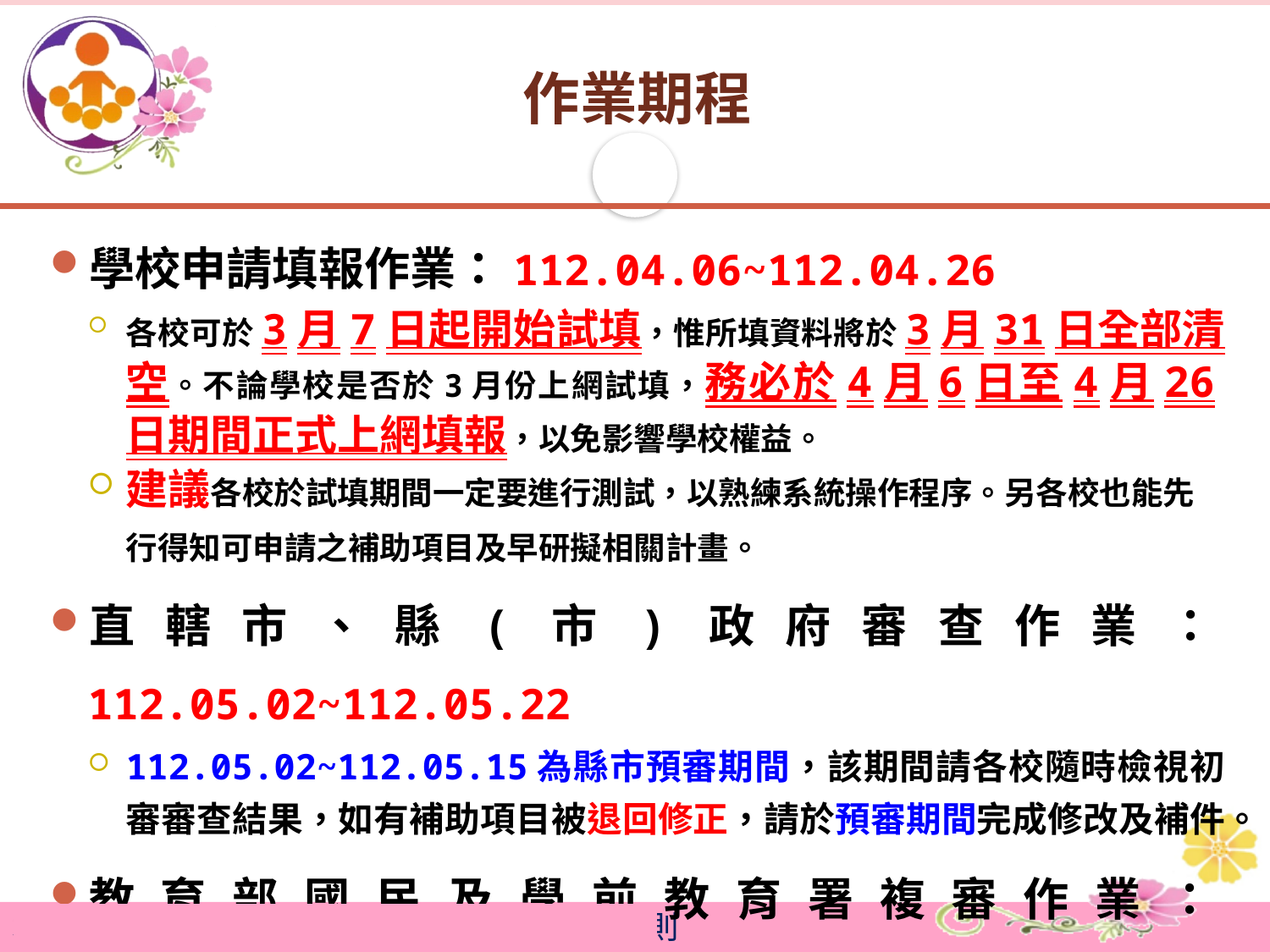

作業期程
學校申請填報作業：112.04.06~112.04.26
各校可於3月7日起開始試填，惟所填資料將於3月31日全部清空。不論學校是否於3月份上網試填，務必於4月6日至4月26日期間正式上網填報，以免影響學校權益。
建議各校於試填期間一定要進行測試，以熟練系統操作程序。另各校也能先行得知可申請之補助項目及早研擬相關計畫。
直轄市、縣(市)政府審查作業：112.05.02~112.05.22
112.05.02~112.05.15為縣市預審期間，該期間請各校隨時檢視初審審查結果，如有補助項目被退回修正，請於預審期間完成修改及補件。
教育部國民及學前教育署複審作業：112.05.25~112.06.17